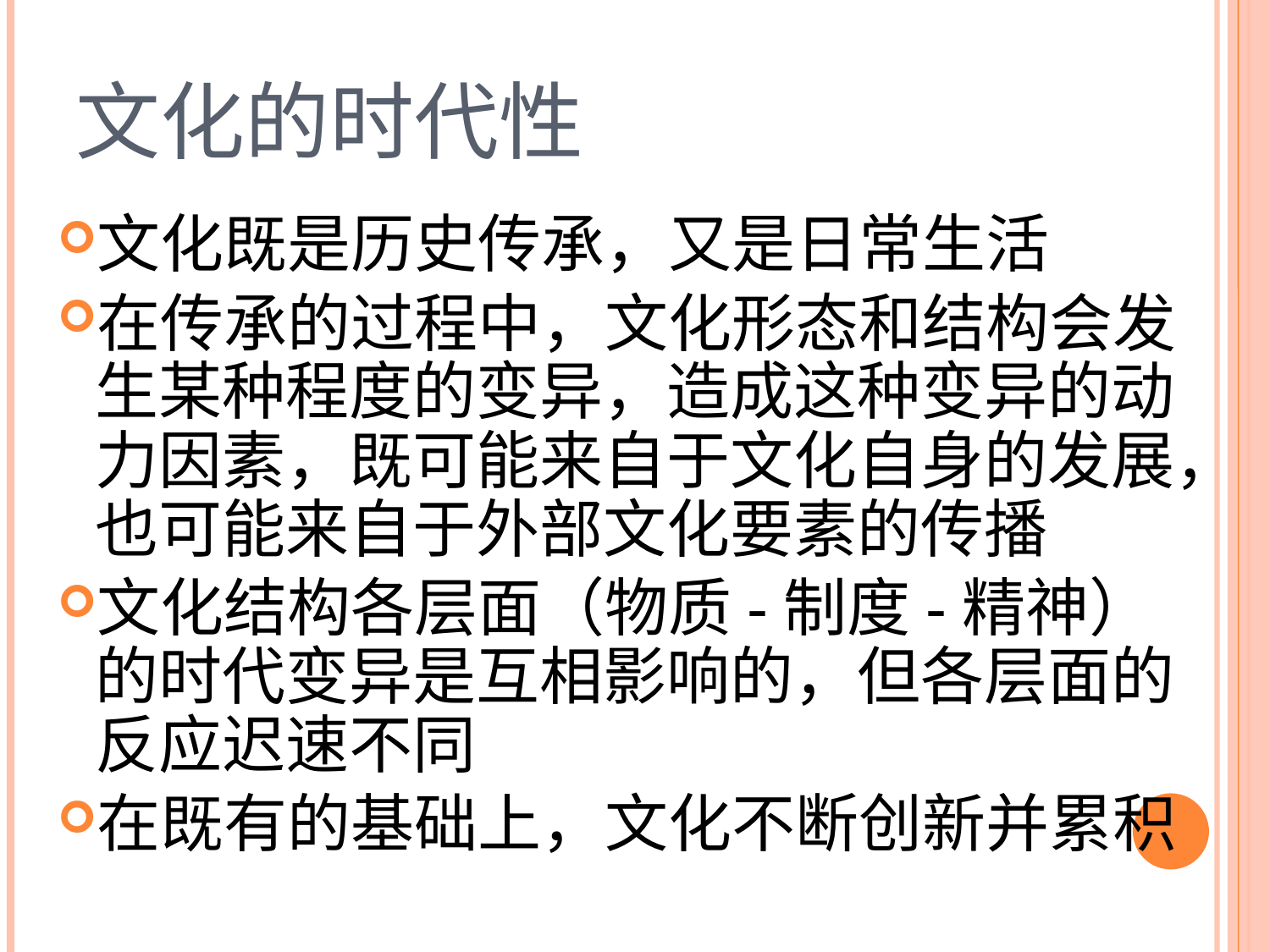

# 文化的时代性
文化既是历史传承，又是日常生活
在传承的过程中，文化形态和结构会发生某种程度的变异，造成这种变异的动力因素，既可能来自于文化自身的发展，也可能来自于外部文化要素的传播
文化结构各层面（物质-制度-精神）的时代变异是互相影响的，但各层面的反应迟速不同
在既有的基础上，文化不断创新并累积